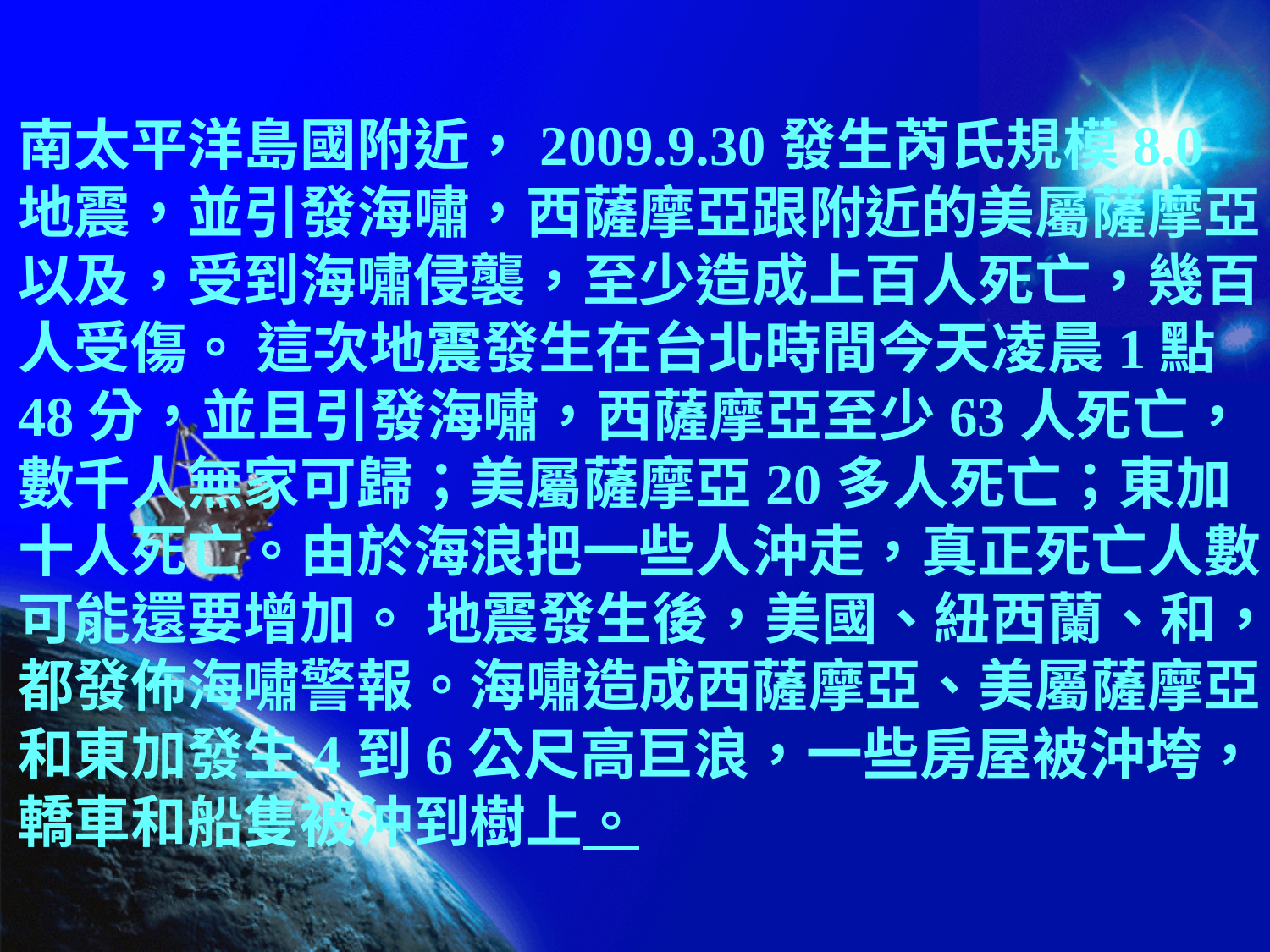

# 南太平洋島國附近，2009.9.30發生芮氏規模8.0地震，並引發海嘯，西薩摩亞跟附近的美屬薩摩亞以及，受到海嘯侵襲，至少造成上百人死亡，幾百人受傷。 這次地震發生在台北時間今天凌晨1點48分，並且引發海嘯，西薩摩亞至少63人死亡，數千人無家可歸；美屬薩摩亞20多人死亡；東加十人死亡。由於海浪把一些人沖走，真正死亡人數可能還要增加。 地震發生後，美國、紐西蘭、和，都發佈海嘯警報。海嘯造成西薩摩亞、美屬薩摩亞和東加發生4到6公尺高巨浪，一些房屋被沖垮，轎車和船隻被沖到樹上。